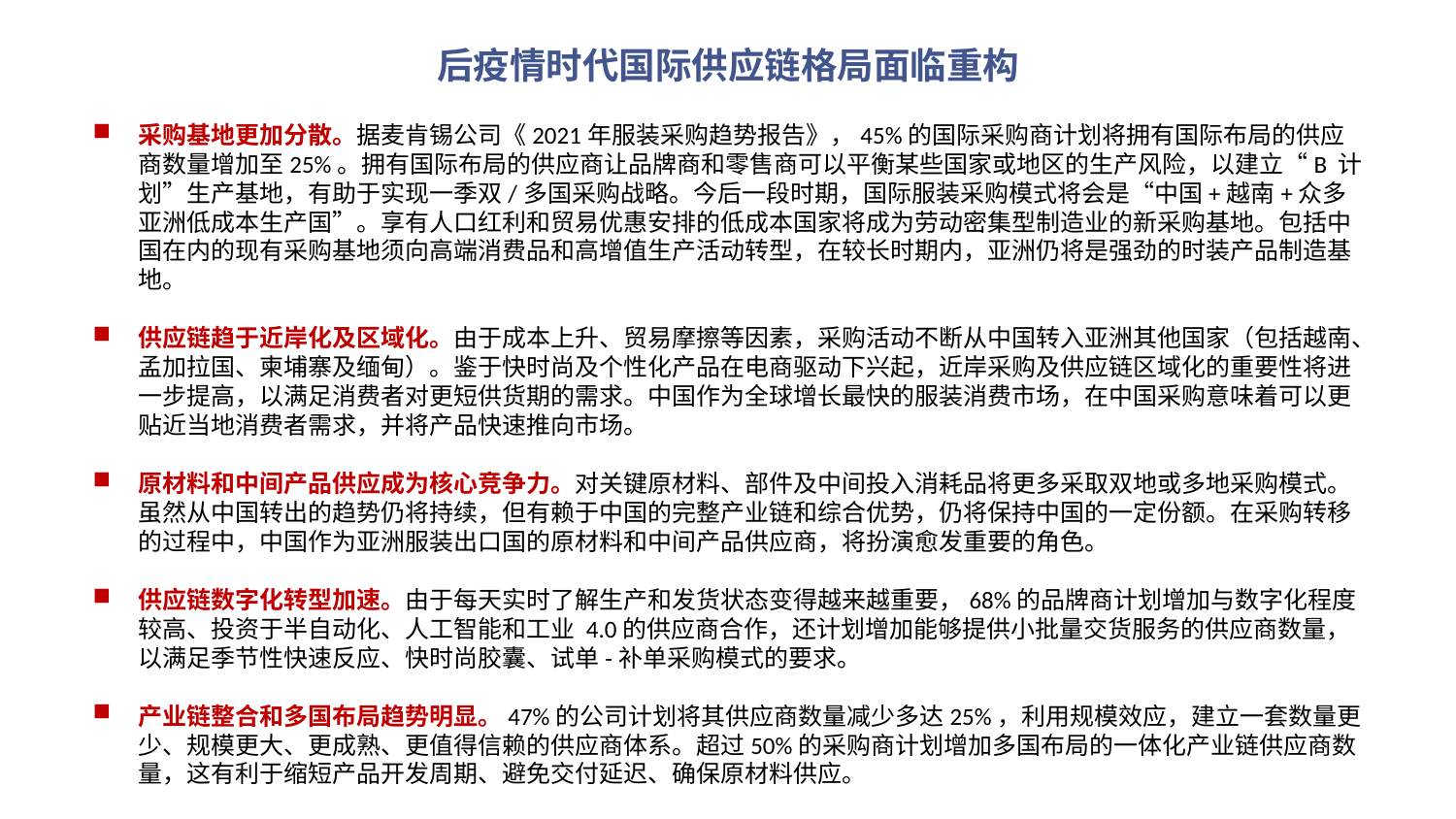

# 后疫情时代国际供应链格局面临重构
采购基地更加分散。据麦肯锡公司《2021年服装采购趋势报告》，45%的国际采购商计划将拥有国际布局的供应商数量增加至25%。拥有国际布局的供应商让品牌商和零售商可以平衡某些国家或地区的生产风险，以建立“B 计划”生产基地，有助于实现一季双/多国采购战略。今后一段时期，国际服装采购模式将会是“中国+越南+众多亚洲低成本生产国”。享有人口红利和贸易优惠安排的低成本国家将成为劳动密集型制造业的新采购基地。包括中国在内的现有采购基地须向高端消费品和高增值生产活动转型，在较长时期内，亚洲仍将是强劲的时装产品制造基地。

供应链趋于近岸化及区域化。由于成本上升、贸易摩擦等因素，采购活动不断从中国转入亚洲其他国家（包括越南、孟加拉国、柬埔寨及缅甸）。鉴于快时尚及个性化产品在电商驱动下兴起，近岸采购及供应链区域化的重要性将进一步提高，以满足消费者对更短供货期的需求。中国作为全球增长最快的服装消费市场，在中国采购意味着可以更贴近当地消费者需求，并将产品快速推向市场。

原材料和中间产品供应成为核心竞争力。对关键原材料、部件及中间投入消耗品将更多采取双地或多地采购模式。虽然从中国转出的趋势仍将持续，但有赖于中国的完整产业链和综合优势，仍将保持中国的一定份额。在采购转移的过程中，中国作为亚洲服装出口国的原材料和中间产品供应商，将扮演愈发重要的角色。

供应链数字化转型加速。由于每天实时了解生产和发货状态变得越来越重要，68%的品牌商计划增加与数字化程度较高、投资于半自动化、人工智能和工业 4.0的供应商合作，还计划增加能够提供小批量交货服务的供应商数量，以满足季节性快速反应、快时尚胶囊、试单-补单采购模式的要求。

产业链整合和多国布局趋势明显。47%的公司计划将其供应商数量减少多达25%，利用规模效应，建立一套数量更少、规模更大、更成熟、更值得信赖的供应商体系。超过50%的采购商计划增加多国布局的一体化产业链供应商数量，这有利于缩短产品开发周期、避免交付延迟、确保原材料供应。